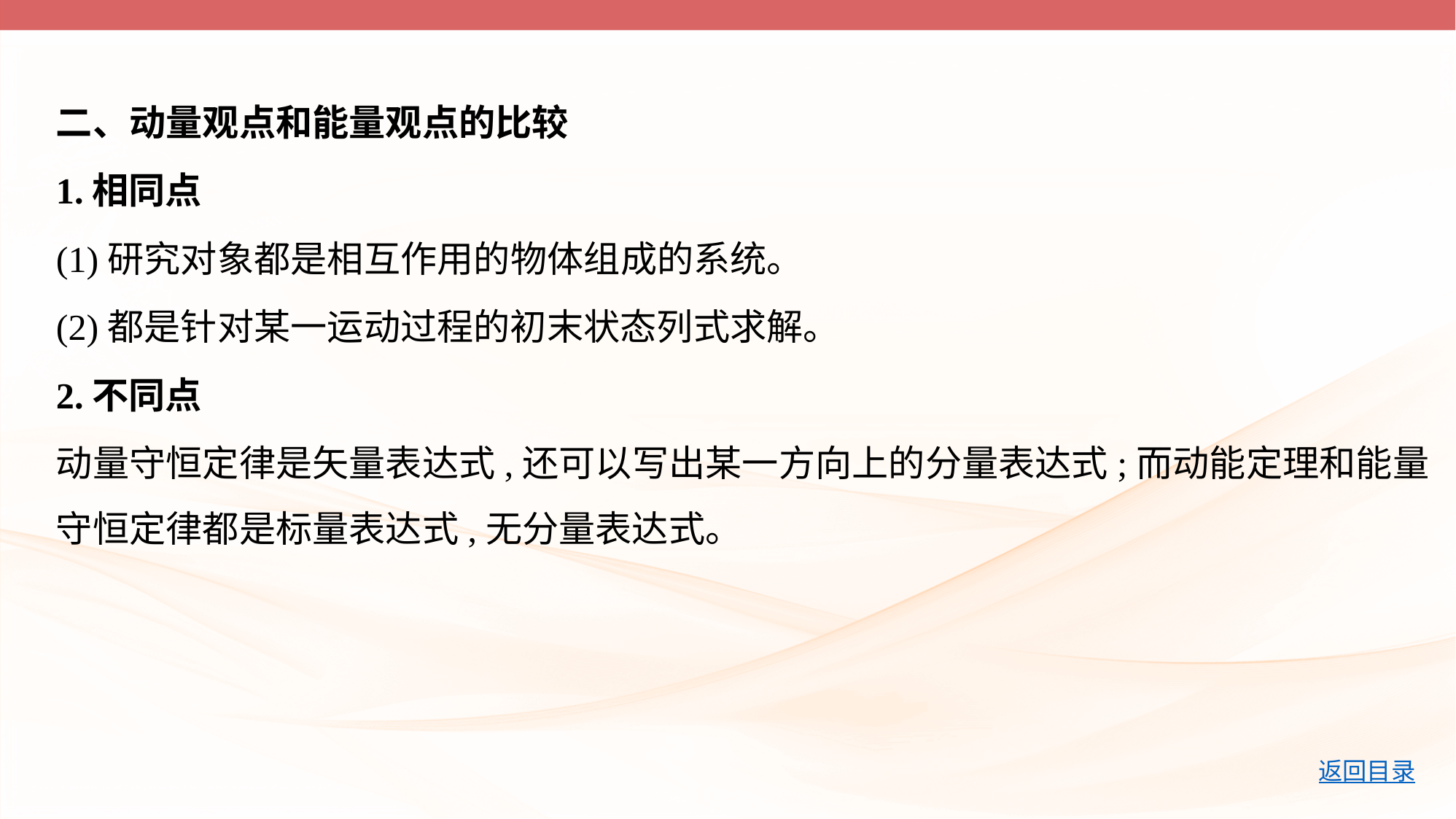

二、动量观点和能量观点的比较
1.相同点
(1)研究对象都是相互作用的物体组成的系统。
(2)都是针对某一运动过程的初末状态列式求解。
2.不同点
动量守恒定律是矢量表达式,还可以写出某一方向上的分量表达式;而动能定理和能量
守恒定律都是标量表达式,无分量表达式。